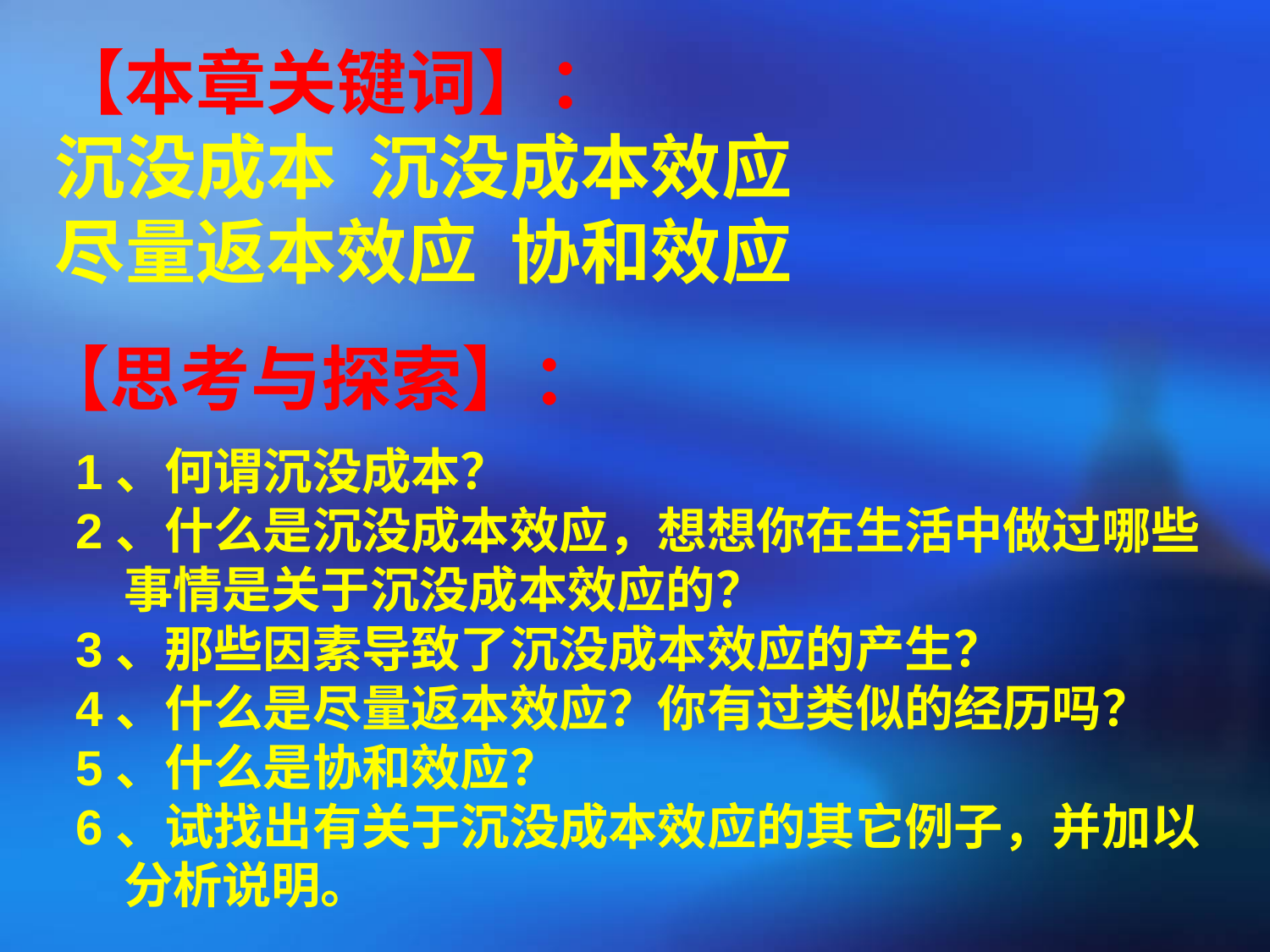

【本章关键词】：
沉没成本  沉没成本效应
尽量返本效应  协和效应
 【思考与探索】：
1、何谓沉没成本？
2、什么是沉没成本效应，想想你在生活中做过哪些事情是关于沉没成本效应的？
3、那些因素导致了沉没成本效应的产生？
4、什么是尽量返本效应？你有过类似的经历吗？
5、什么是协和效应？
6、试找出有关于沉没成本效应的其它例子，并加以分析说明。